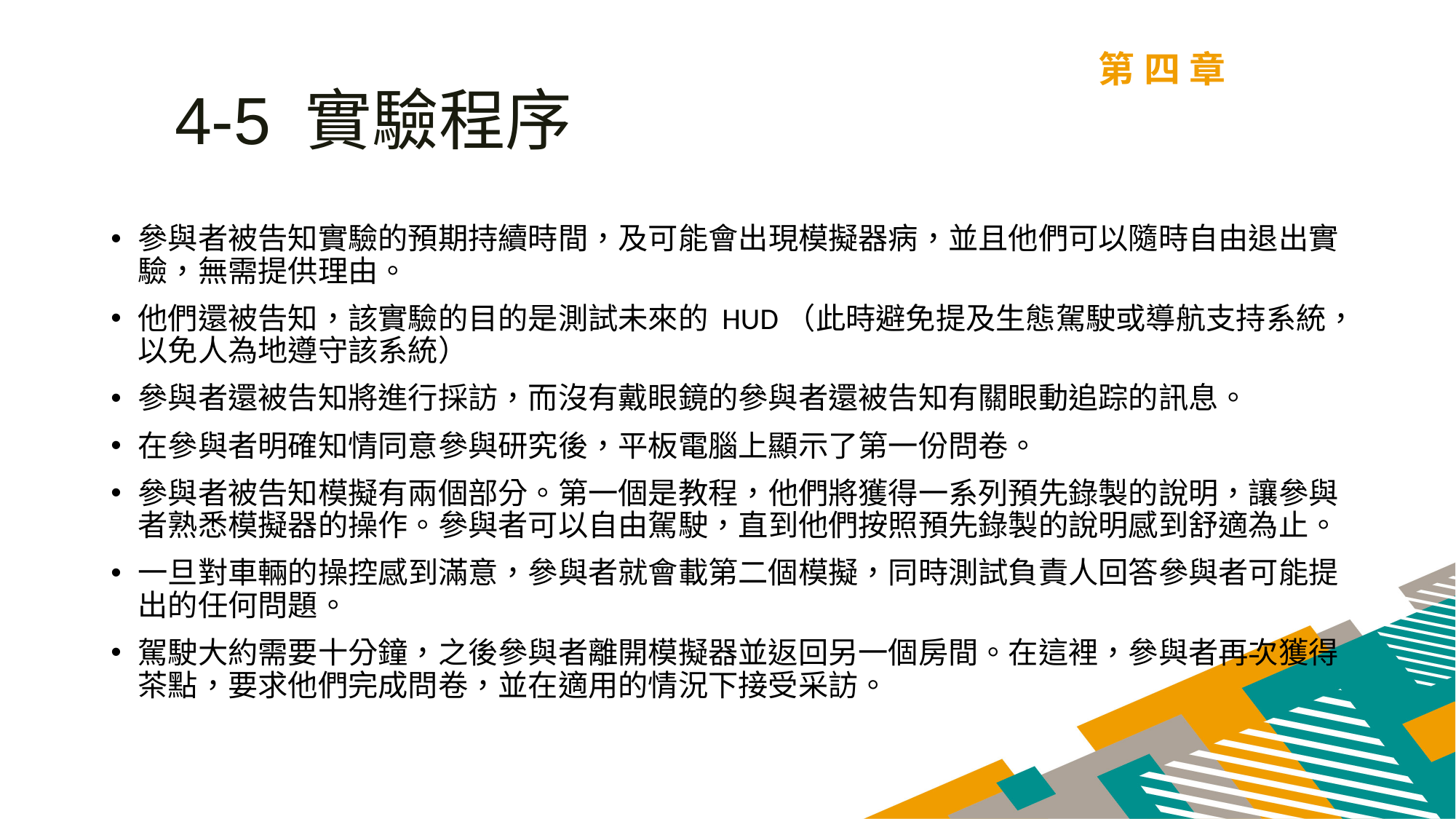

第四章
4-5 實驗程序
參與者被告知實驗的預期持續時間，及可能會出現模擬器病，並且他們可以隨時自由退出實驗，無需提供理由。
他們還被告知，該實驗的目的是測試未來的 HUD（此時避免提及生態駕駛或導航支持系統，以免人為地遵守該系統）
參與者還被告知將進行採訪，而沒有戴眼鏡的參與者還被告知有關眼動追踪的訊息。
在參與者明確知情同意參與研究後，平板電腦上顯示了第一份問卷。
參與者被告知模擬有兩個部分。第一個是教程，他們將獲得一系列預先錄製的說明，讓參與者熟悉模擬器的操作。參與者可以自由駕駛，直到他們按照預先錄製的說明感到舒適為止。
一旦對車輛的操控感到滿意，參與者就會載第二個模擬，同時測試負責人回答參與者可能提出的任何問題。
駕駛大約需要十分鐘，之後參與者離開模擬器並返回另一個房間。在這裡，參與者再次獲得茶點，要求他們完成問卷，並在適用的情況下接受采訪。